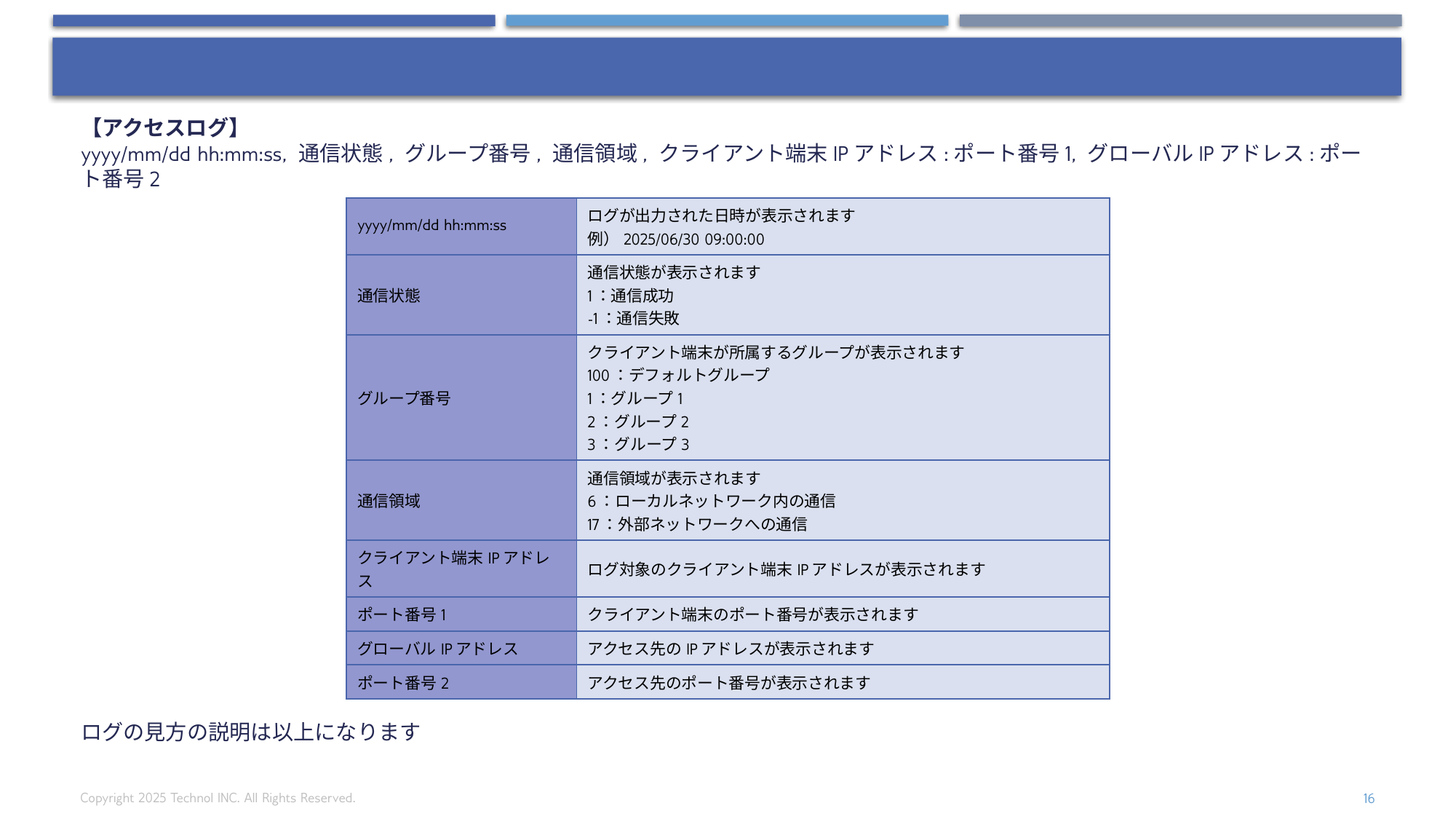

#
【アクセスログ】
yyyy/mm/dd hh:mm:ss, 通信状態, グループ番号, 通信領域, クライアント端末IPアドレス:ポート番号1, グローバルIPアドレス:ポート番号2
| yyyy/mm/dd hh:mm:ss | ログが出力された日時が表示されます　 例）2025/06/30 09:00:00 |
| --- | --- |
| 通信状態 | 通信状態が表示されます 1：通信成功 -1：通信失敗 |
| グループ番号 | クライアント端末が所属するグループが表示されます 100：デフォルトグループ 1：グループ1 2：グループ2 3：グループ3 |
| 通信領域 | 通信領域が表示されます 6：ローカルネットワーク内の通信 17：外部ネットワークへの通信 |
| クライアント端末IPアドレス | ログ対象のクライアント端末IPアドレスが表示されます |
| ポート番号1 | クライアント端末のポート番号が表示されます |
| グローバルIPアドレス | アクセス先のIPアドレスが表示されます |
| ポート番号2 | アクセス先のポート番号が表示されます |
ログの見方の説明は以上になります
Copyright 2025 Technol INC. All Rights Reserved.
16